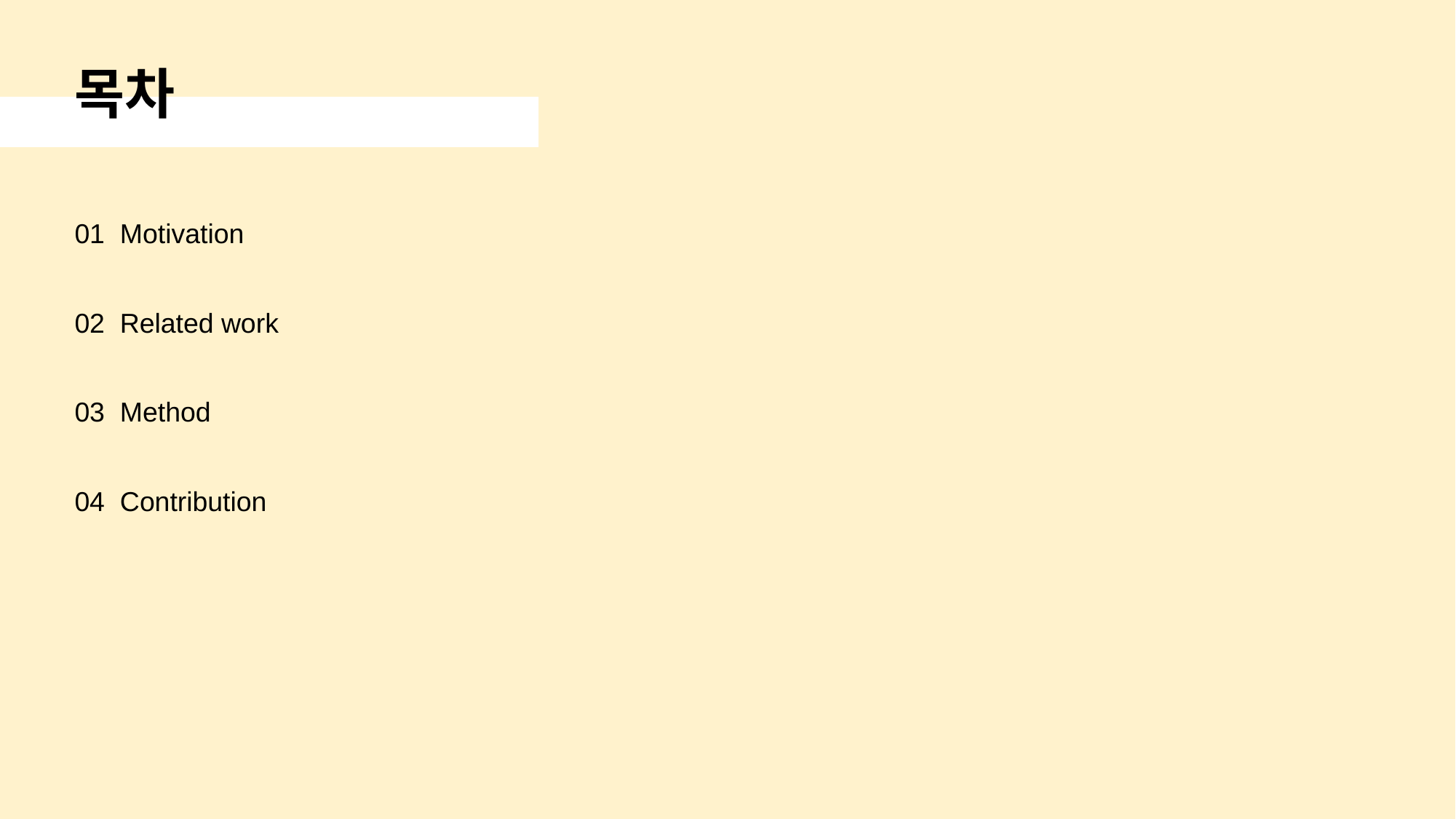

# 목차

01  Motivation

02  Related work

03  Method

04  Contribution